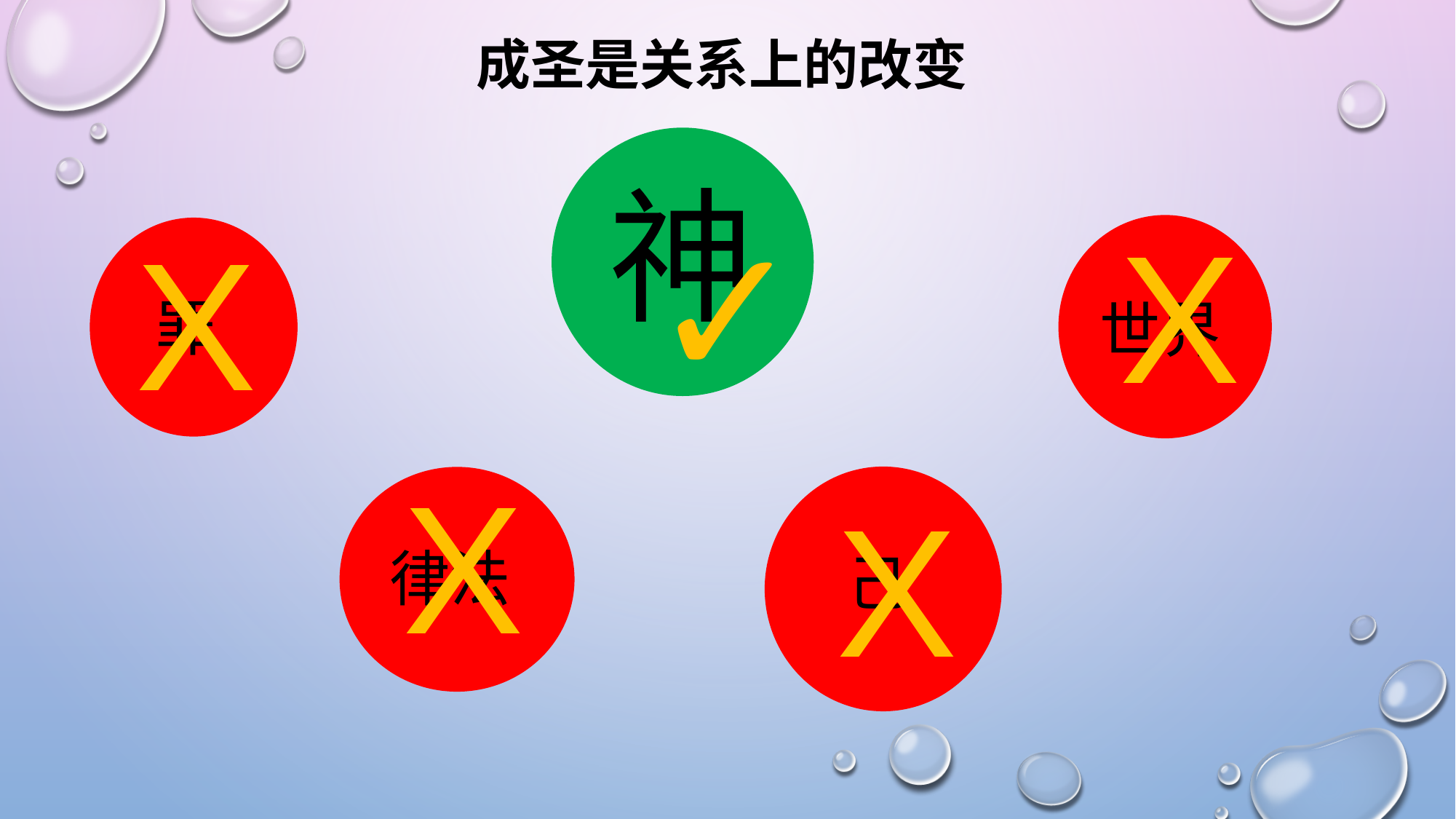

# 成圣是关系上的改变

神
✓
X
X

世界

罪
X

己

律法
X